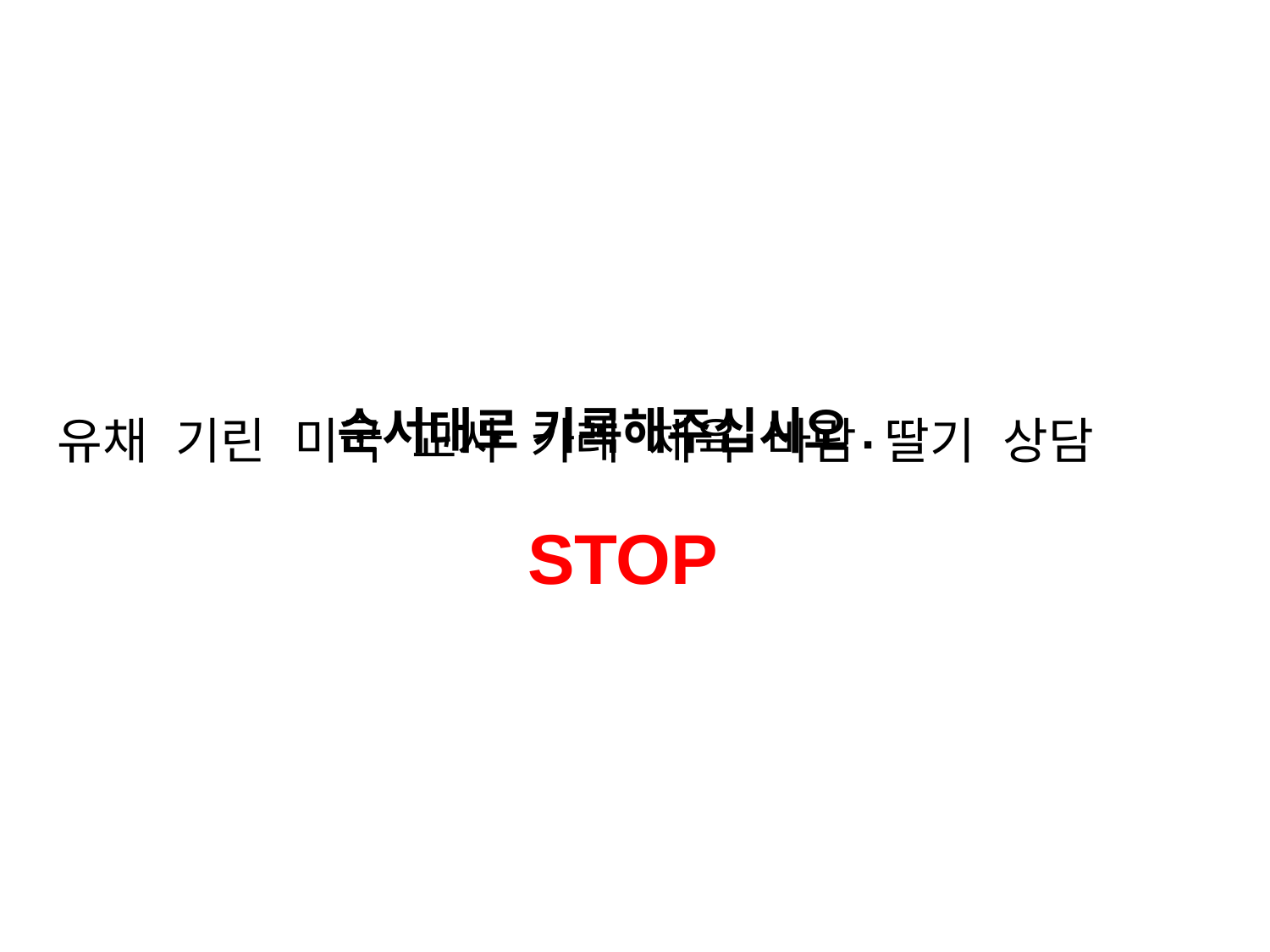

순서대로 기록해주십시오.
유채  기린  미국  교사  카레  체육  바람  딸기  상담
STOP